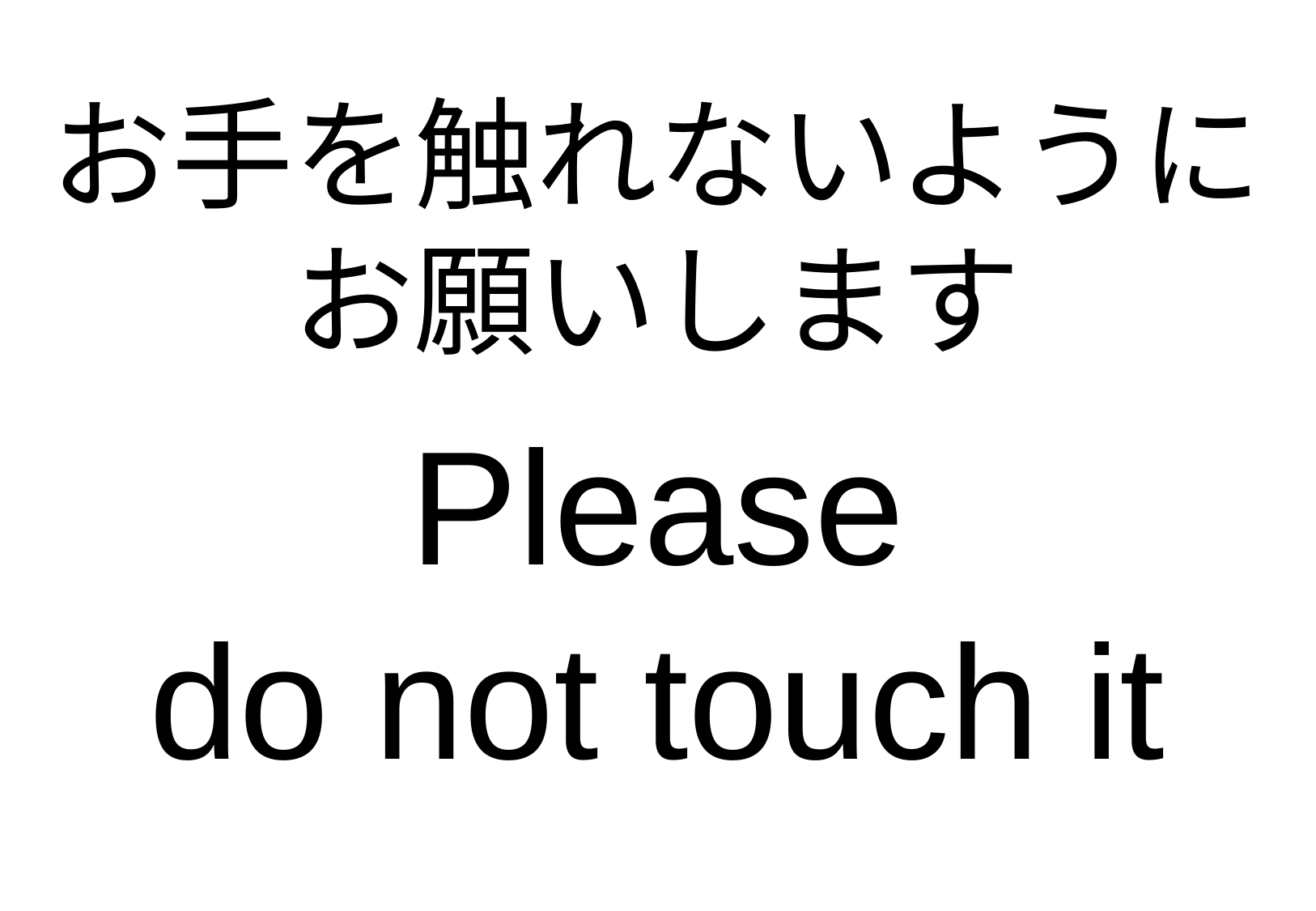

お手を触れないように
お願いします
Please
do not touch it